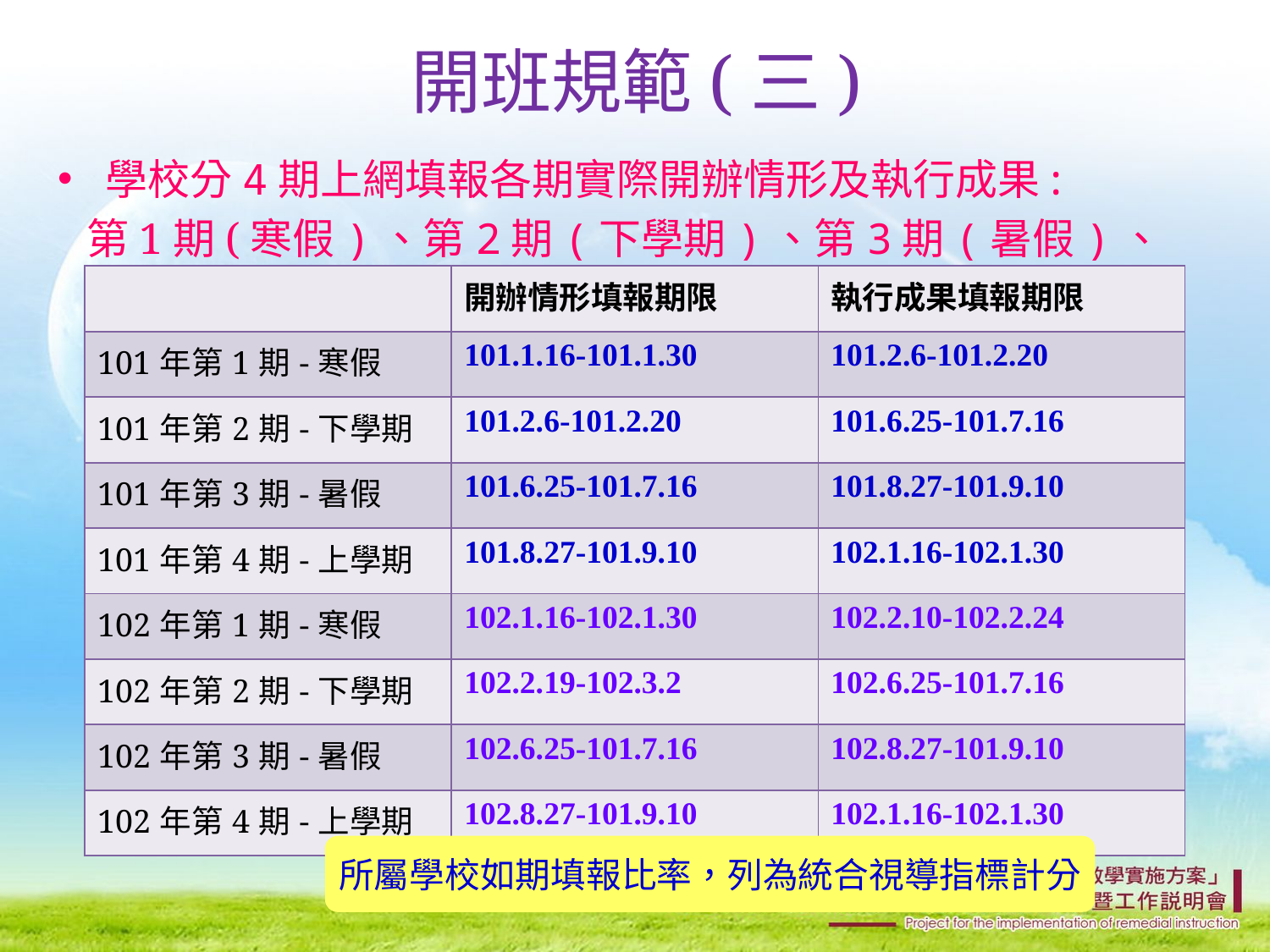

# 開班規範(三)
學校分4期上網填報各期實際開辦情形及執行成果:
  第1期(寒假)、第2期(下學期)、第3期(暑假)、第4期(上學期)
|  | 開辦情形填報期限 | 執行成果填報期限 |
| --- | --- | --- |
| 101年第1期-寒假 | 101.1.16-101.1.30 | 101.2.6-101.2.20 |
| 101年第2期-下學期 | 101.2.6-101.2.20 | 101.6.25-101.7.16 |
| 101年第3期-暑假 | 101.6.25-101.7.16 | 101.8.27-101.9.10 |
| 101年第4期-上學期 | 101.8.27-101.9.10 | 102.1.16-102.1.30 |
| 102年第1期-寒假 | 102.1.16-102.1.30 | 102.2.10-102.2.24 |
| 102年第2期-下學期 | 102.2.19-102.3.2 | 102.6.25-101.7.16 |
| 102年第3期-暑假 | 102.6.25-101.7.16 | 102.8.27-101.9.10 |
| 102年第4期-上學期 | 102.8.27-101.9.10 | 102.1.16-102.1.30 |
所屬學校如期填報比率，列為統合視導指標計分